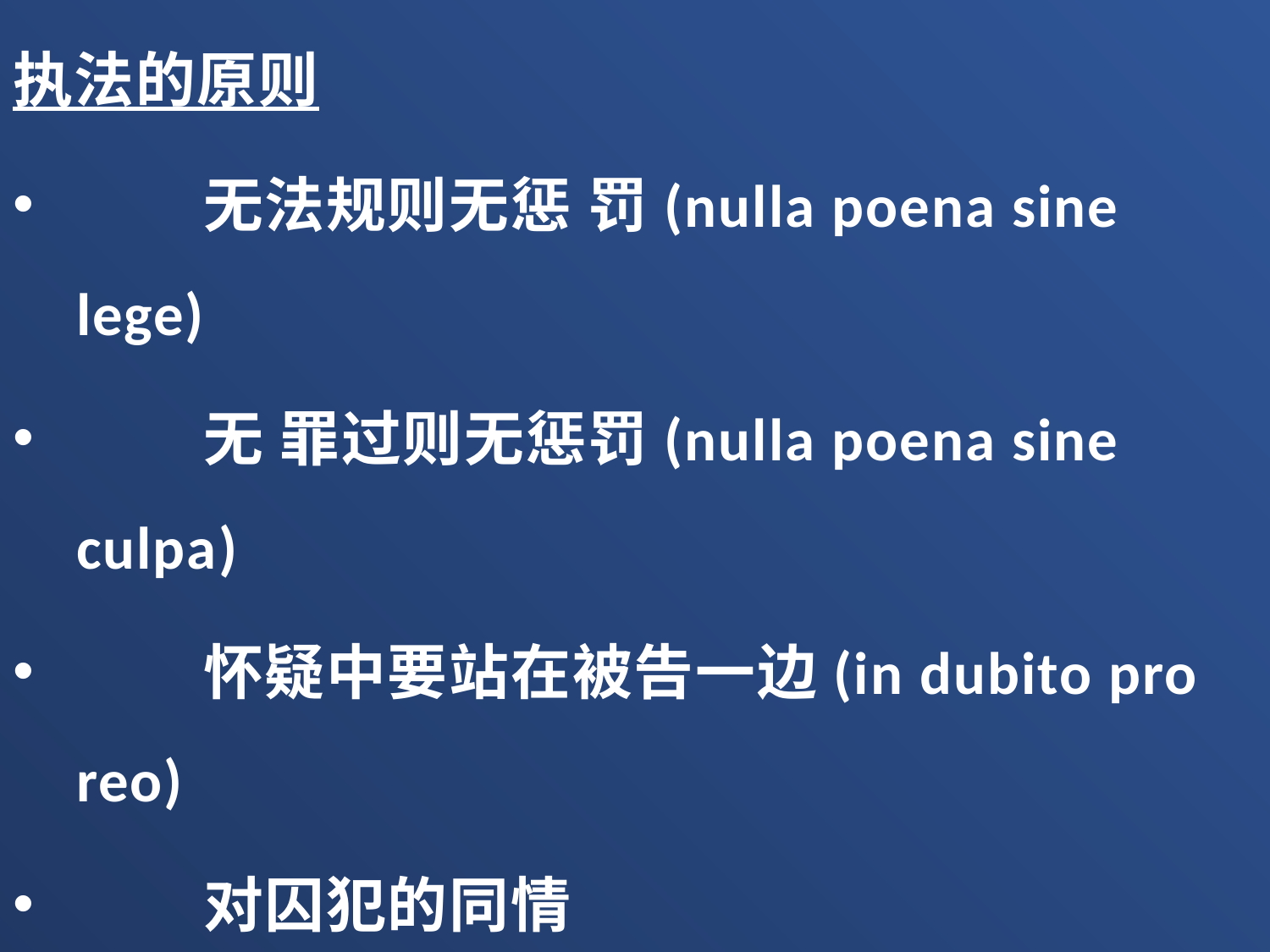

执法的原则
	无法规则无惩 罚(nulla poena sine lege)
	无 罪过则无惩罚(nulla poena sine culpa)
	怀疑中要站在被告一边(in dubito pro reo)
	对囚犯的同情